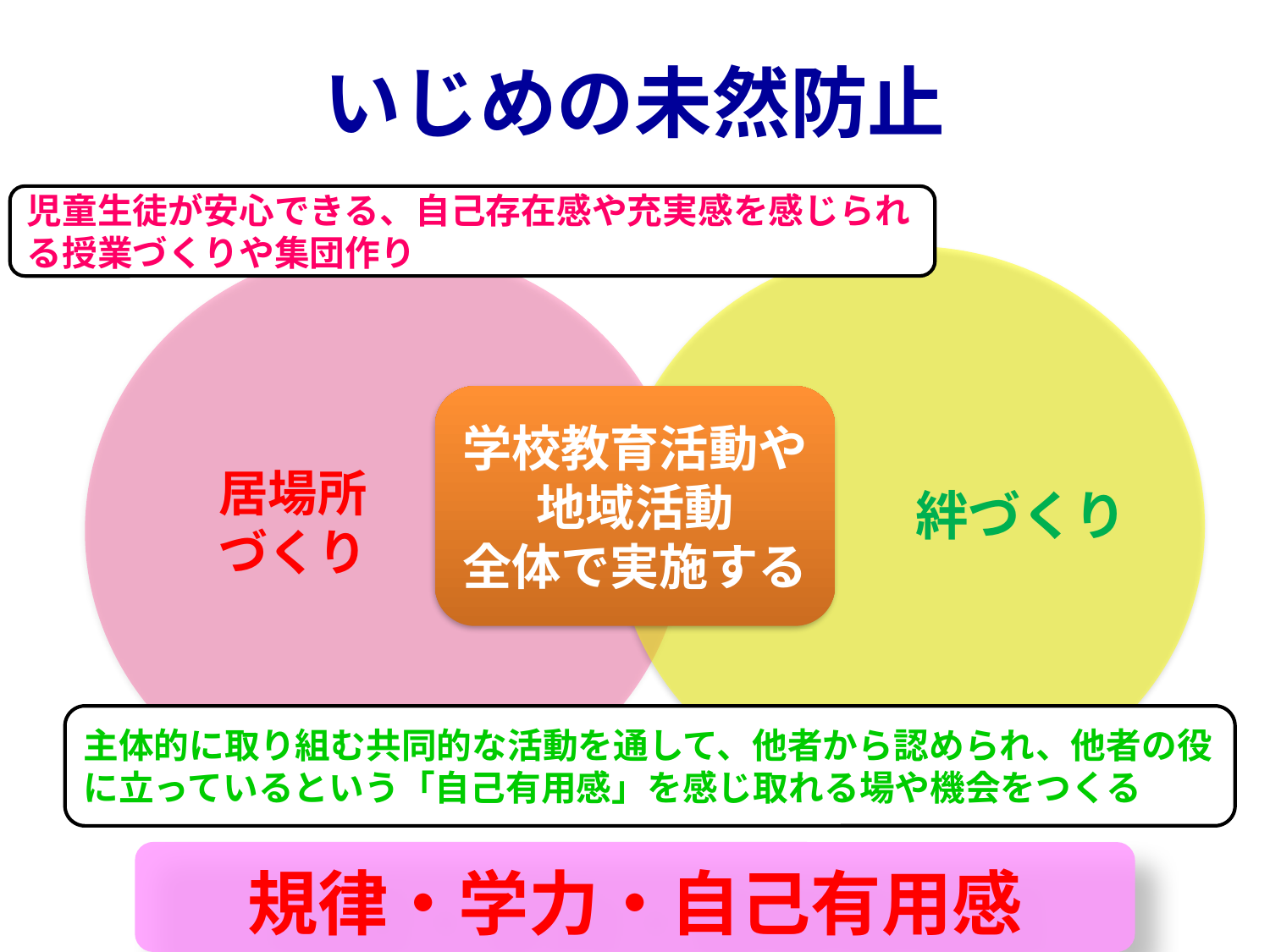

# いじめの未然防止
児童生徒が安心できる、自己存在感や充実感を感じられる授業づくりや集団作り

居場所
づくり

絆づくり
学校教育活動や地域活動
全体で実施する
主体的に取り組む共同的な活動を通して、他者から認められ、他者の役に立っているという「自己有用感」を感じ取れる場や機会をつくる
規律・学力・自己有用感